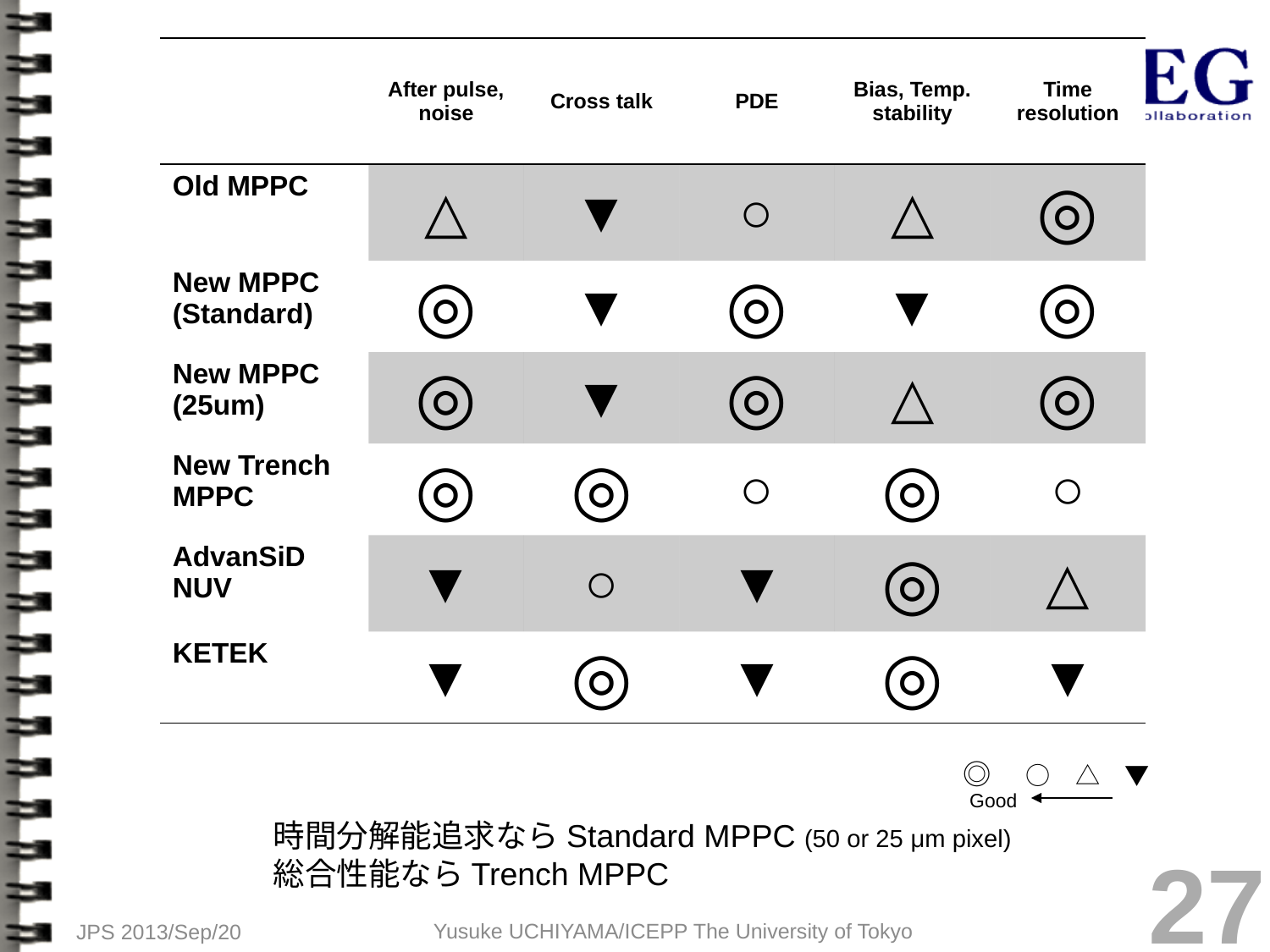

|  | After pulse, noise | Cross talk | PDE | Bias, Temp. stability | Time resolution |
| --- | --- | --- | --- | --- | --- |
| Old MPPC | △ | ▼ | ○ | △ | ◎ |
| New MPPC (Standard) | ◎ | ▼ | ◎ | ▼ | ◎ |
| New MPPC (25um) | ◎ | ▼ | ◎ | △ | ◎ |
| New Trench MPPC | ◎ | ◎ | ○ | ◎ | ○ |
| AdvanSiD NUV | ▼ | ○ | ▼ | ◎ | △ |
| KETEK | ▼ | ◎ | ▼ | ◎ | ▼ |
◎　○　△　▼
Good
時間分解能追求ならStandard MPPC (50 or 25 μm pixel)
総合性能ならTrench MPPC
27
Yusuke UCHIYAMA/ICEPP The University of Tokyo
JPS 2013/Sep/20